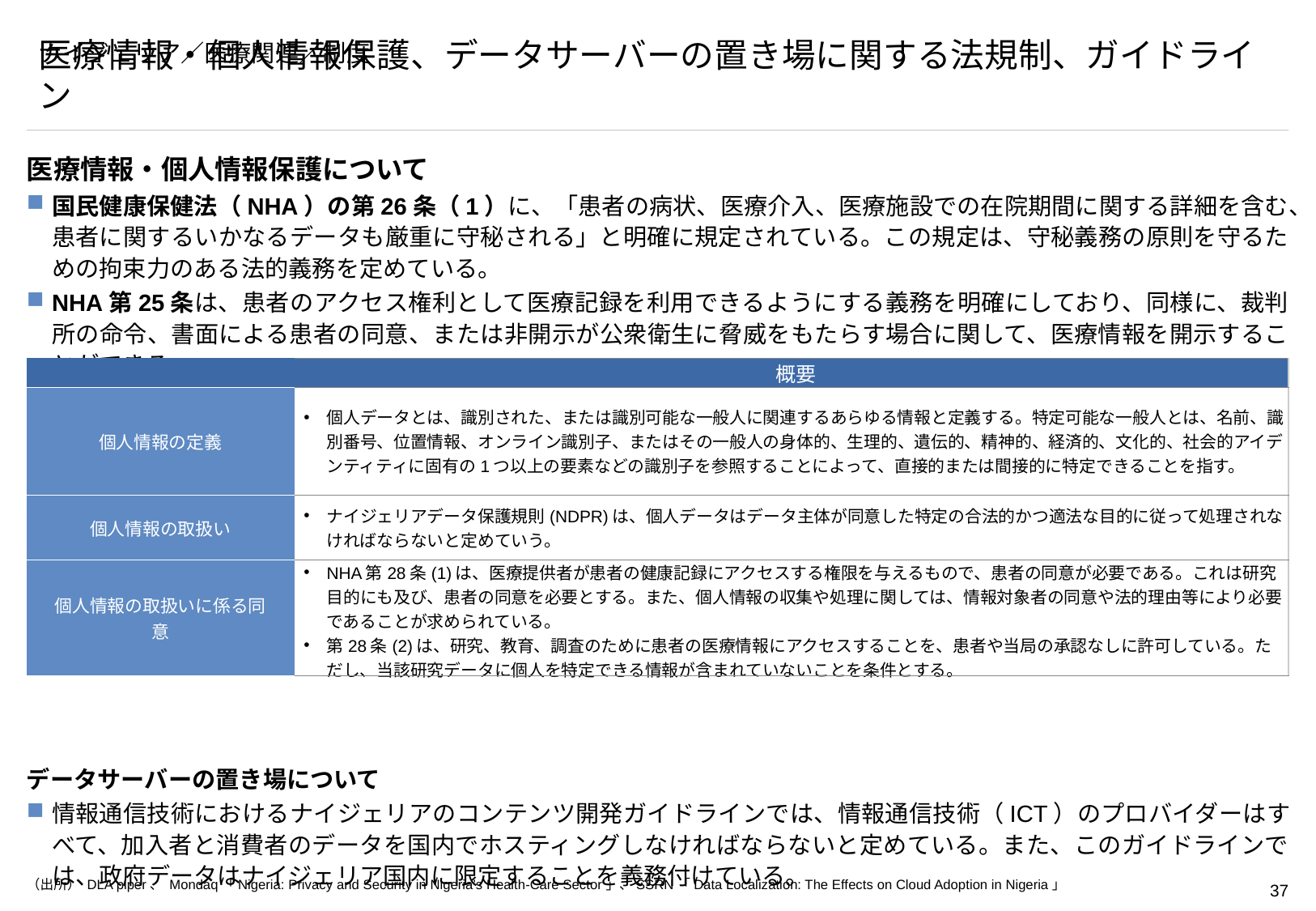

# ナイジェリア／医療関連／制度
医療情報・個人情報保護、データサーバーの置き場に関する法規制、ガイドライン
医療情報・個人情報保護について
国民健康保健法（NHA）の第26条（1）に、「患者の病状、医療介入、医療施設での在院期間に関する詳細を含む、患者に関するいかなるデータも厳重に守秘される」と明確に規定されている。この規定は、守秘義務の原則を守るための拘束力のある法的義務を定めている。
NHA第25条は、患者のアクセス権利として医療記録を利用できるようにする義務を明確にしており、同様に、裁判所の命令、書面による患者の同意、または非開示が公衆衛生に脅威をもたらす場合に関して、医療情報を開示することができる。

データサーバーの置き場について
情報通信技術におけるナイジェリアのコンテンツ開発ガイドラインでは、情報通信技術（ICT）のプロバイダーはすべて、加入者と消費者のデータを国内でホスティングしなければならないと定めている。また、このガイドラインでは、政府データはナイジェリア国内に限定することを義務付けている。
|  | 概要 |
| --- | --- |
| 個人情報の定義 | 個人データとは、識別された、または識別可能な一般人に関連するあらゆる情報と定義する。特定可能な一般人とは、名前、識別番号、位置情報、オンライン識別子、またはその一般人の身体的、生理的、遺伝的、精神的、経済的、文化的、社会的アイデンティティに固有の1つ以上の要素などの識別子を参照することによって、直接的または間接的に特定できることを指す。 |
| 個人情報の取扱い | ナイジェリアデータ保護規則(NDPR)は、個人データはデータ主体が同意した特定の合法的かつ適法な目的に従って処理されなければならないと定めていう。 |
| 個人情報の取扱いに係る同意 | NHA第28条(1)は、医療提供者が患者の健康記録にアクセスする権限を与えるもので、患者の同意が必要である。これは研究目的にも及び、患者の同意を必要とする。また、個人情報の収集や処理に関しては、情報対象者の同意や法的理由等により必要であることが求められている。 第28条(2)は、研究、教育、調査のために患者の医療情報にアクセスすることを、患者や当局の承認なしに許可している。ただし、当該研究データに個人を特定できる情報が含まれていないことを条件とする。 |
（出所） DLA piper、 Mondaq「Nigeria: Privacy and Security in Nigeria’s Health-Care Sector」、SSRN「Data Localization: The Effects on Cloud Adoption in Nigeria」